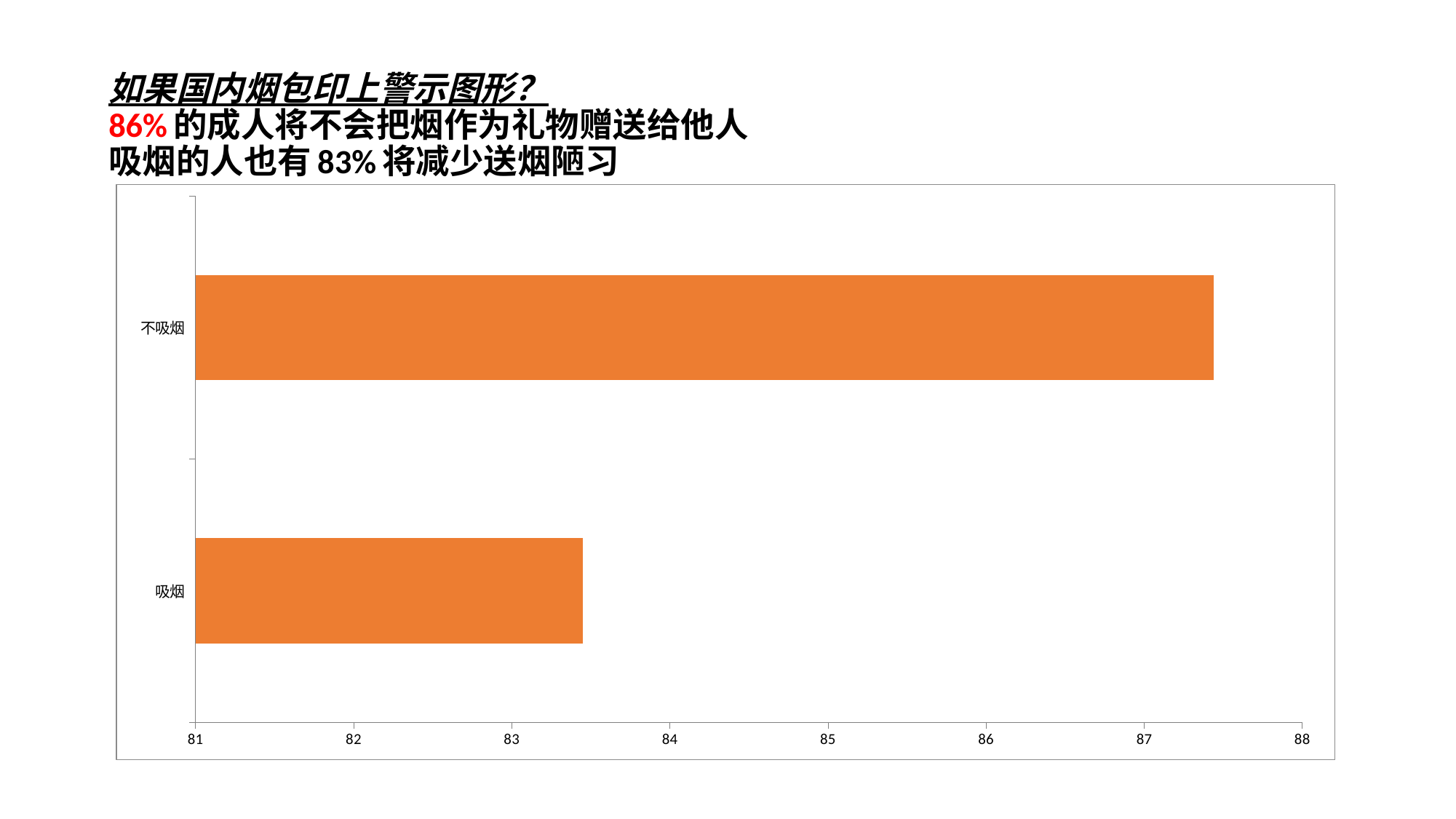

# 如果国内烟包印上警示图形？ 86%的成人将不会把烟作为礼物赠送给他人
吸烟的人也有83%将减少送烟陋习

### Chart

| Category |  |
|---|---|
| 吸烟 | 83.4498834498835 |
| 不吸烟 | 87.4401913875598 |